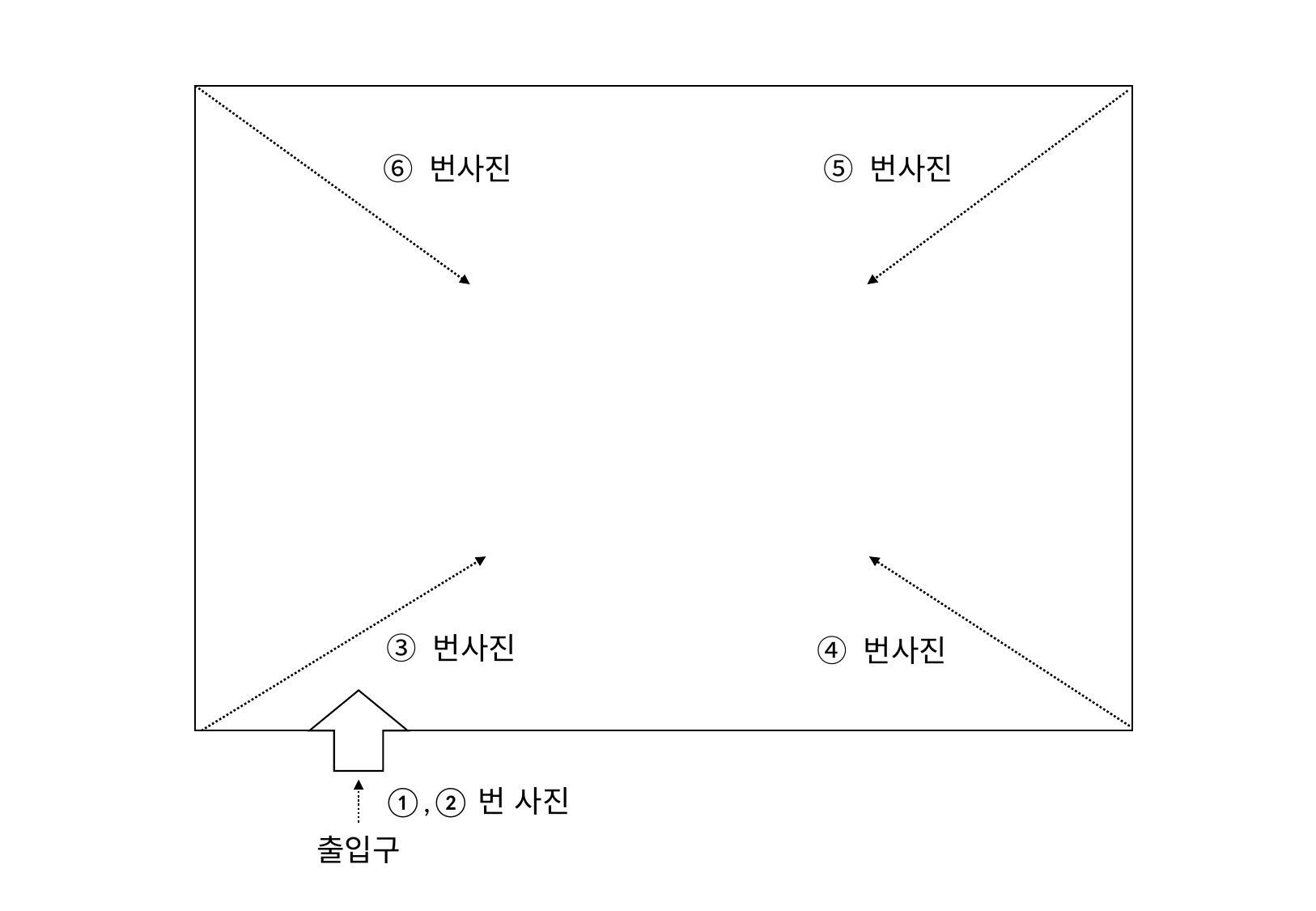

⑥ 번사진
⑤ 번사진
③ 번사진
④ 번사진

①,②번 사진
출입구